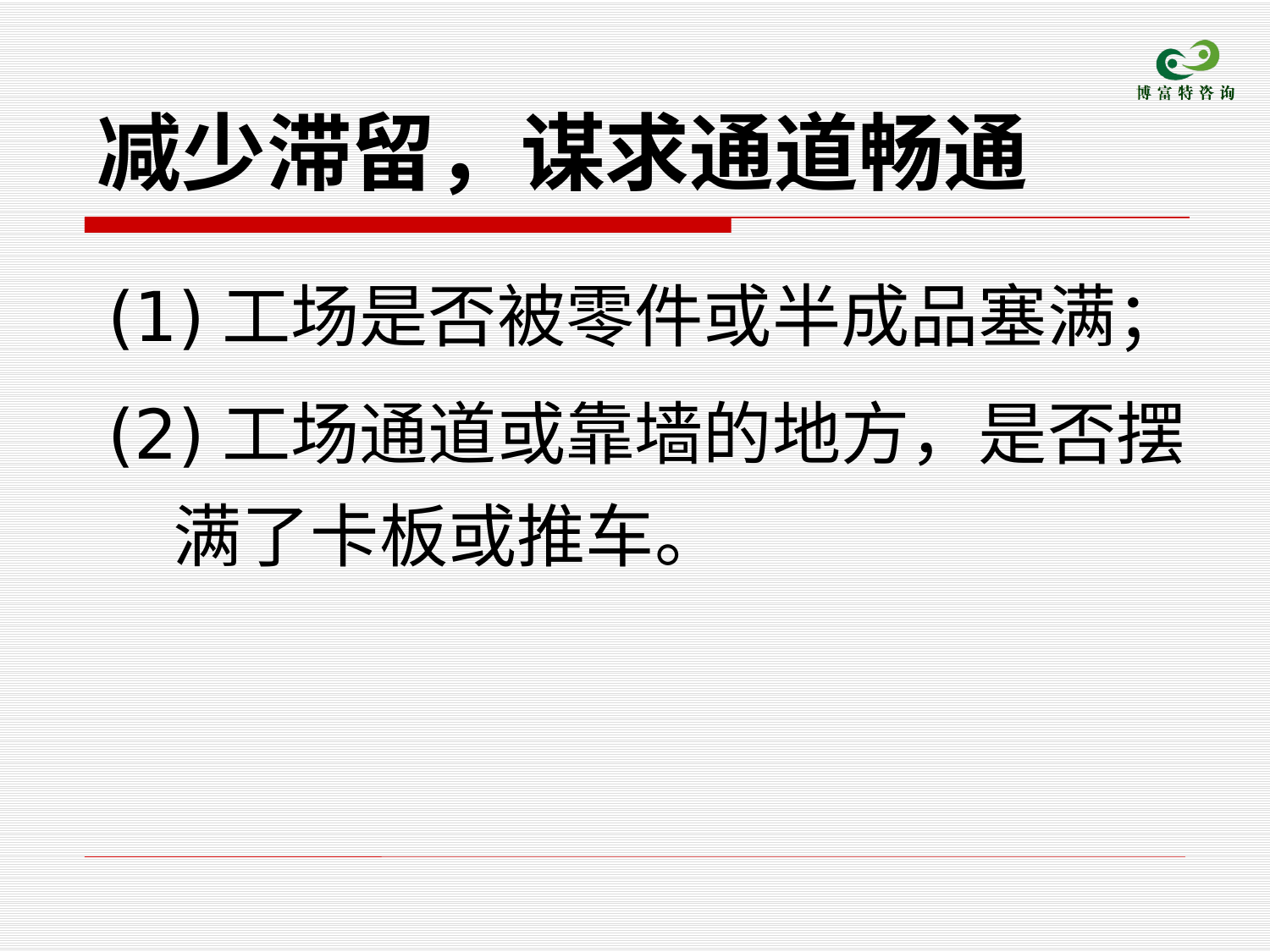

减少滞留，谋求通道畅通
(1)工场是否被零件或半成品塞满；
(2)工场通道或靠墙的地方，是否摆满了卡板或推车。
126